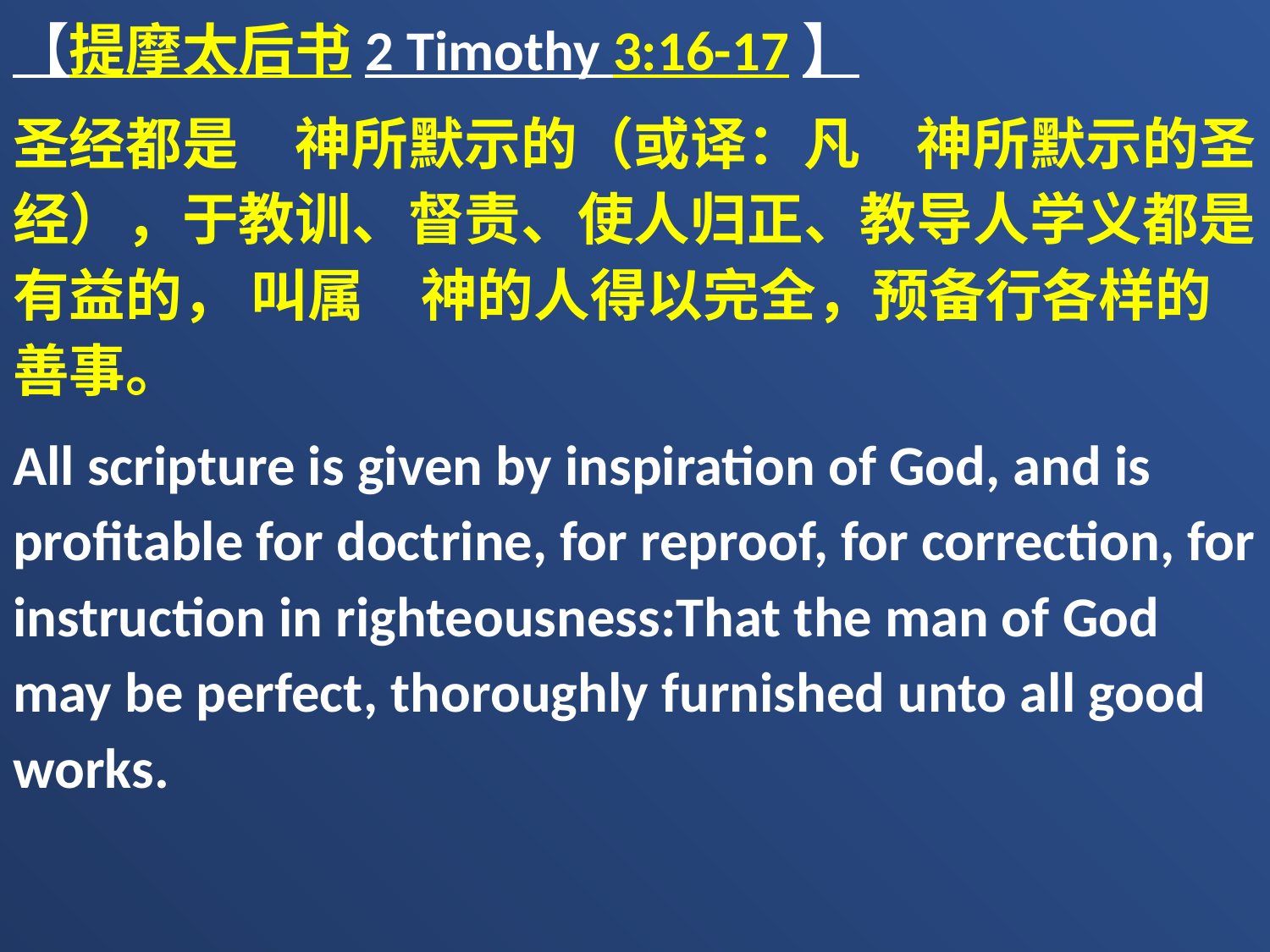

【提摩太后书2 Timothy 3:16-17】
圣经都是　神所默示的（或译：凡　神所默示的圣经），于教训、督责、使人归正、教导人学义都是有益的， 叫属　神的人得以完全，预备行各样的善事。
All scripture is given by inspiration of God, and is profitable for doctrine, for reproof, for correction, for instruction in righteousness:That the man of God may be perfect, thoroughly furnished unto all good works.